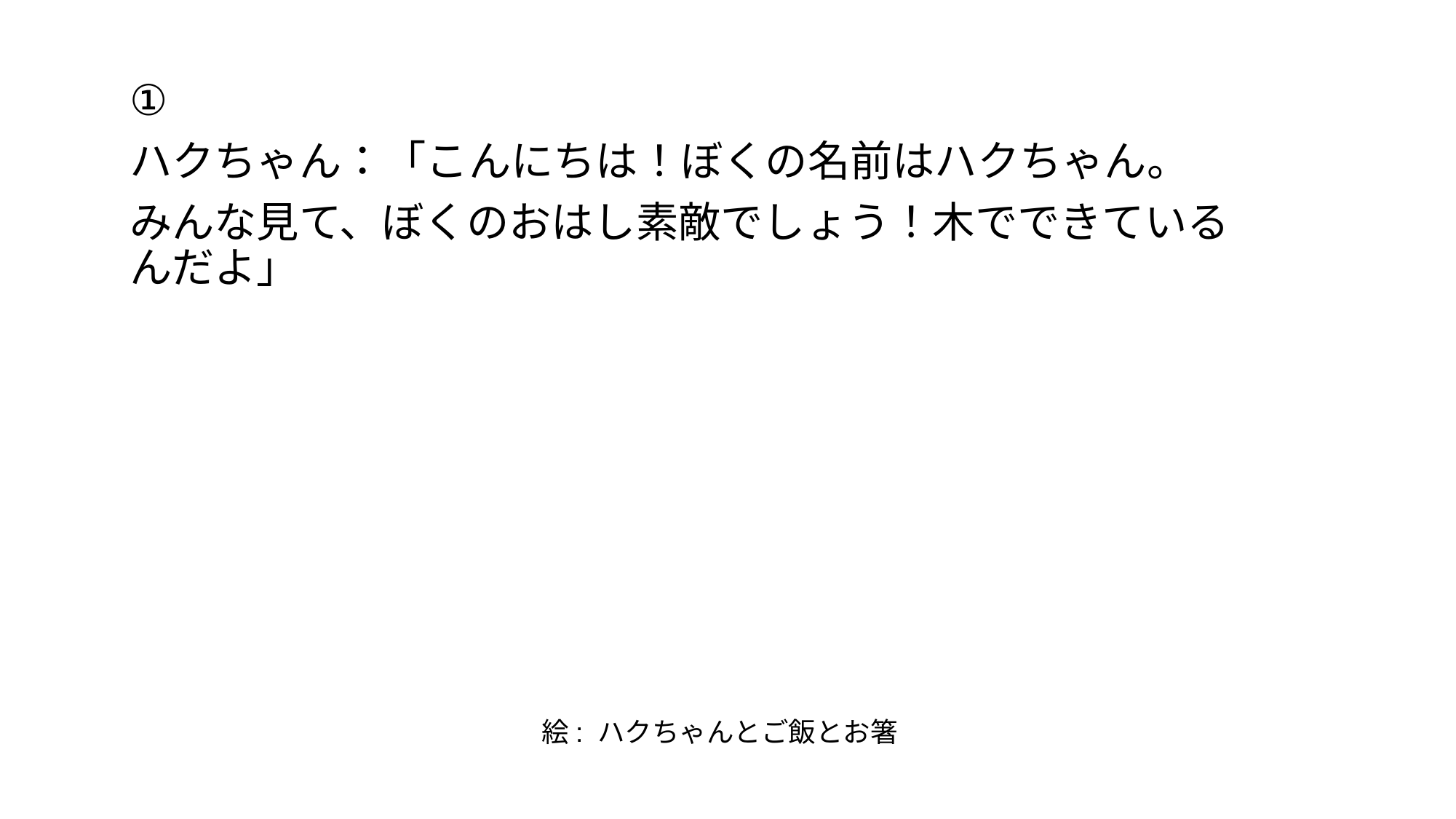

①
ハクちゃん：「こんにちは！ぼくの名前はハクちゃん。
みんな見て、ぼくのおはし素敵でしょう！木でできているんだよ」

絵: ハクちゃんとご飯とお箸